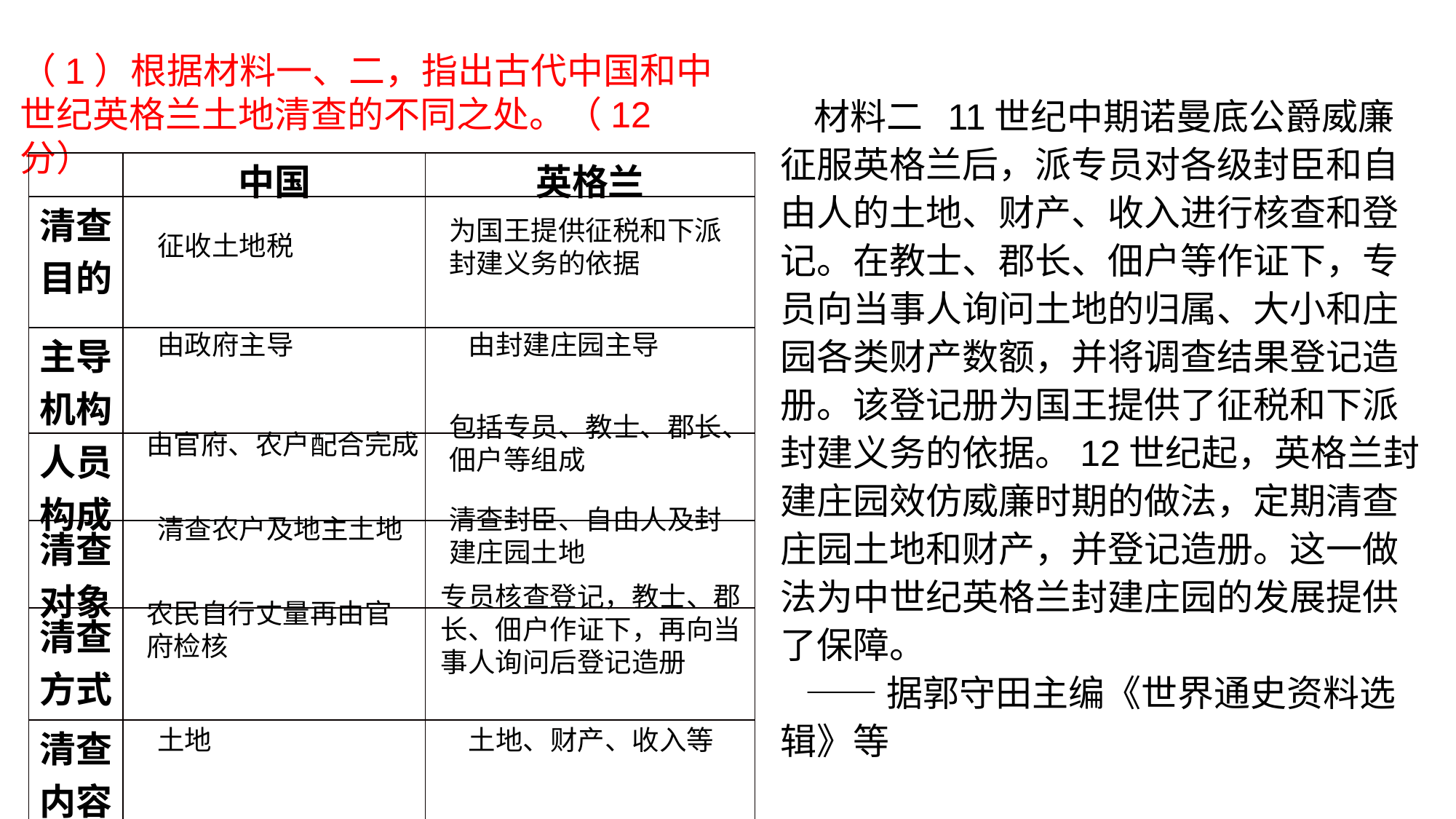

（1）根据材料一、二，指出古代中国和中世纪英格兰土地清查的不同之处。（12分）
   材料二  11世纪中期诺曼底公爵威廉征服英格兰后，派专员对各级封臣和自由人的土地、财产、收入进行核查和登记。在教士、郡长、佃户等作证下，专员向当事人询问土地的归属、大小和庄园各类财产数额，并将调查结果登记造册。该登记册为国王提供了征税和下派封建义务的依据。12世纪起，英格兰封建庄园效仿威廉时期的做法，定期清查庄园土地和财产，并登记造册。这一做法为中世纪英格兰封建庄园的发展提供了保障。
   ——据郭守田主编《世界通史资料选辑》等
|  | 中国 | 英格兰 |
| --- | --- | --- |
| 清查目的 |  |  |
| 主导机构 |  |  |
| 人员构成 |  |  |
| 清查对象 |  |  |
| 清查方式 |  |  |
| 清查内容 |  |  |
为国王提供征税和下派封建义务的依据
征收土地税
由政府主导
由封建庄园主导
包括专员、教士、郡长、佃户等组成
由官府、农户配合完成
清查封臣、自由人及封建庄园土地
清查农户及地主土地
专员核查登记，教士、郡长、佃户作证下，再向当事人询问后登记造册
农民自行丈量再由官府检核
土地
土地、财产、收入等